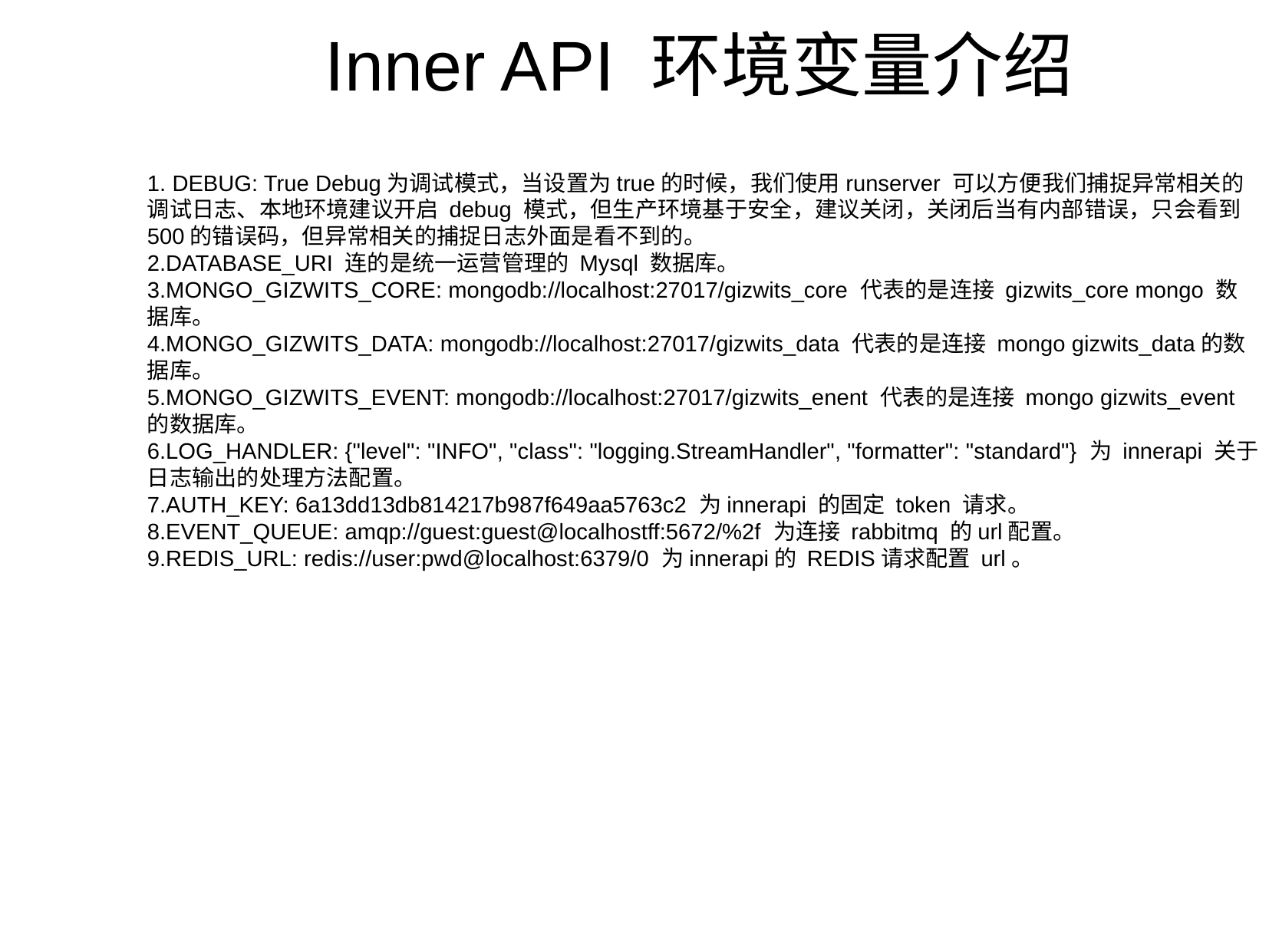

Inner API 环境变量介绍
1. DEBUG: True Debug为调试模式，当设置为true的时候，我们使用runserver 可以方便我们捕捉异常相关的
调试日志、本地环境建议开启 debug 模式，但生产环境基于安全，建议关闭，关闭后当有内部错误，只会看到
500的错误码，但异常相关的捕捉日志外面是看不到的。
2.DATABASE_URI 连的是统一运营管理的 Mysql 数据库。
3.MONGO_GIZWITS_CORE: mongodb://localhost:27017/gizwits_core 代表的是连接 gizwits_core mongo 数据库。
4.MONGO_GIZWITS_DATA: mongodb://localhost:27017/gizwits_data 代表的是连接 mongo gizwits_data的数据库。
5.MONGO_GIZWITS_EVENT: mongodb://localhost:27017/gizwits_enent 代表的是连接 mongo gizwits_event的数据库。
6.LOG_HANDLER: {"level": "INFO", "class": "logging.StreamHandler", "formatter": "standard"} 为 innerapi 关于日志输出的处理方法配置。
7.AUTH_KEY: 6a13dd13db814217b987f649aa5763c2 为innerapi 的固定 token 请求。
8.EVENT_QUEUE: amqp://guest:guest@localhostff:5672/%2f 为连接 rabbitmq 的url配置。
9.REDIS_URL: redis://user:pwd@localhost:6379/0 为innerapi的 REDIS请求配置 url。